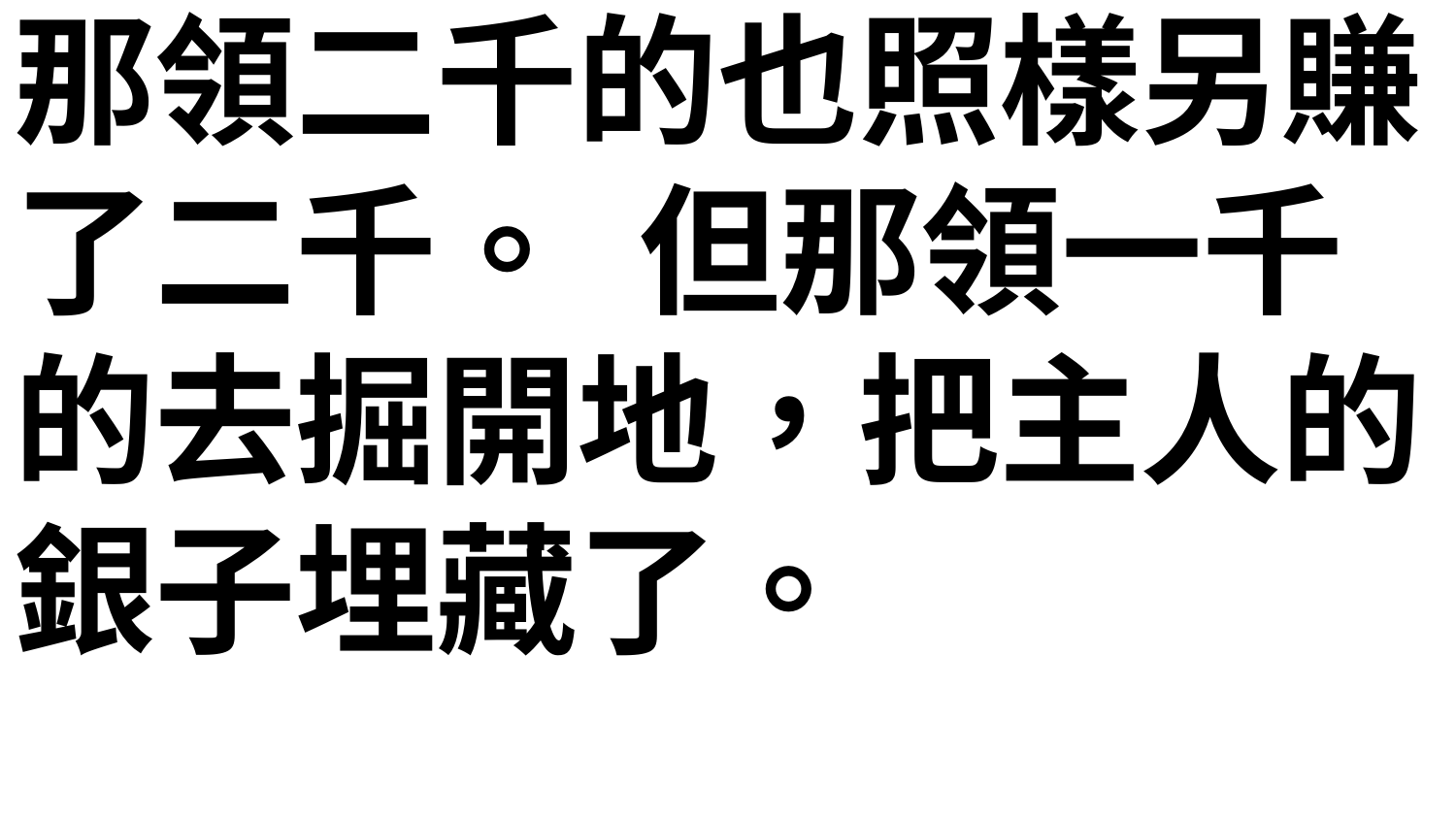

那領二千的也照樣另賺了二千。  但那領一千的去掘開地，把主人的銀子埋藏了。